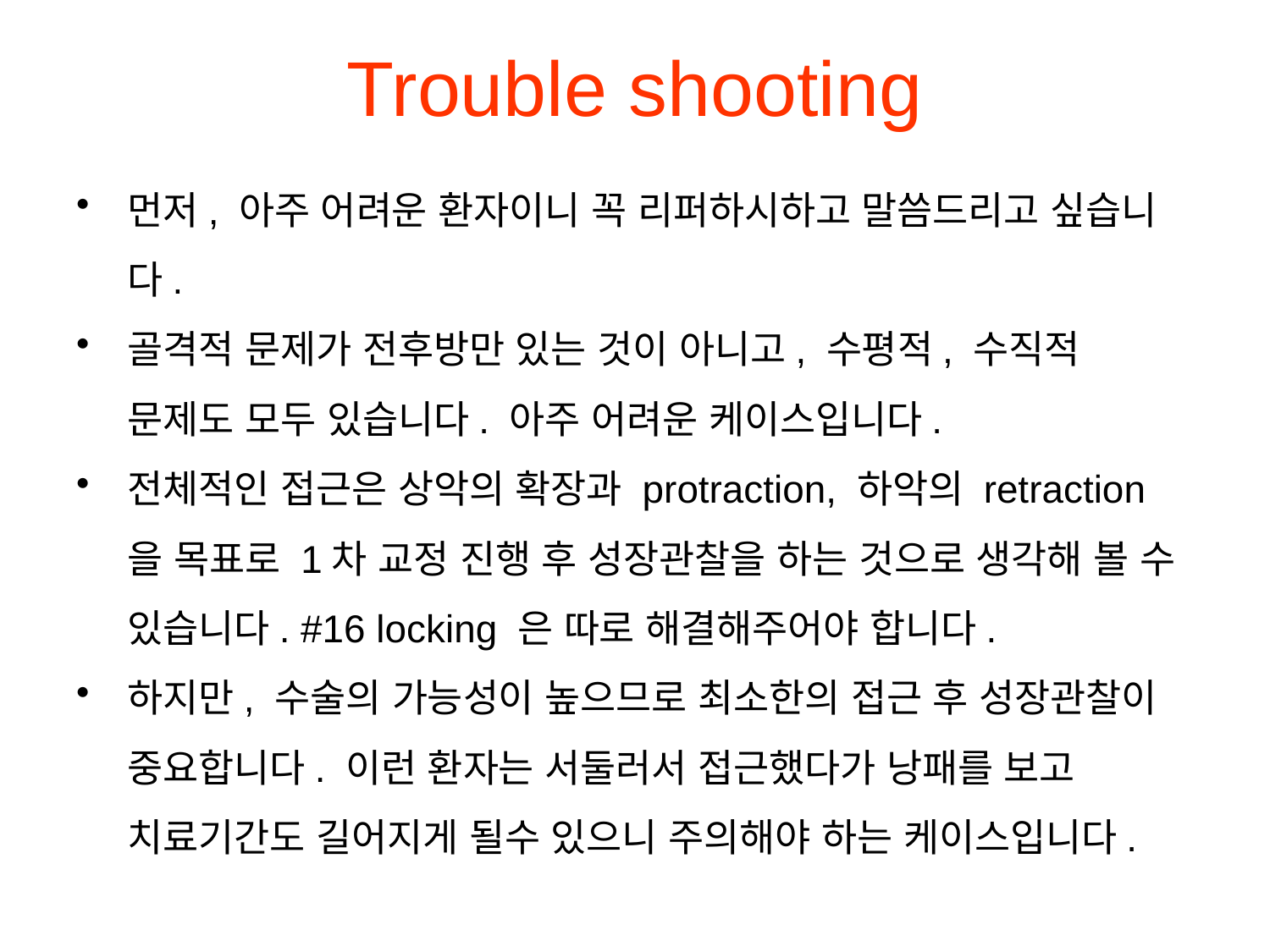

# Trouble shooting
먼저, 아주 어려운 환자이니 꼭 리퍼하시하고 말씀드리고 싶습니다.
골격적 문제가 전후방만 있는 것이 아니고, 수평적, 수직적 문제도 모두 있습니다. 아주 어려운 케이스입니다.
전체적인 접근은 상악의 확장과 protraction, 하악의 retraction 을 목표로 1차 교정 진행 후 성장관찰을 하는 것으로 생각해 볼 수 있습니다. #16 locking 은 따로 해결해주어야 합니다.
하지만, 수술의 가능성이 높으므로 최소한의 접근 후 성장관찰이 중요합니다. 이런 환자는 서둘러서 접근했다가 낭패를 보고 치료기간도 길어지게 될수 있으니 주의해야 하는 케이스입니다.